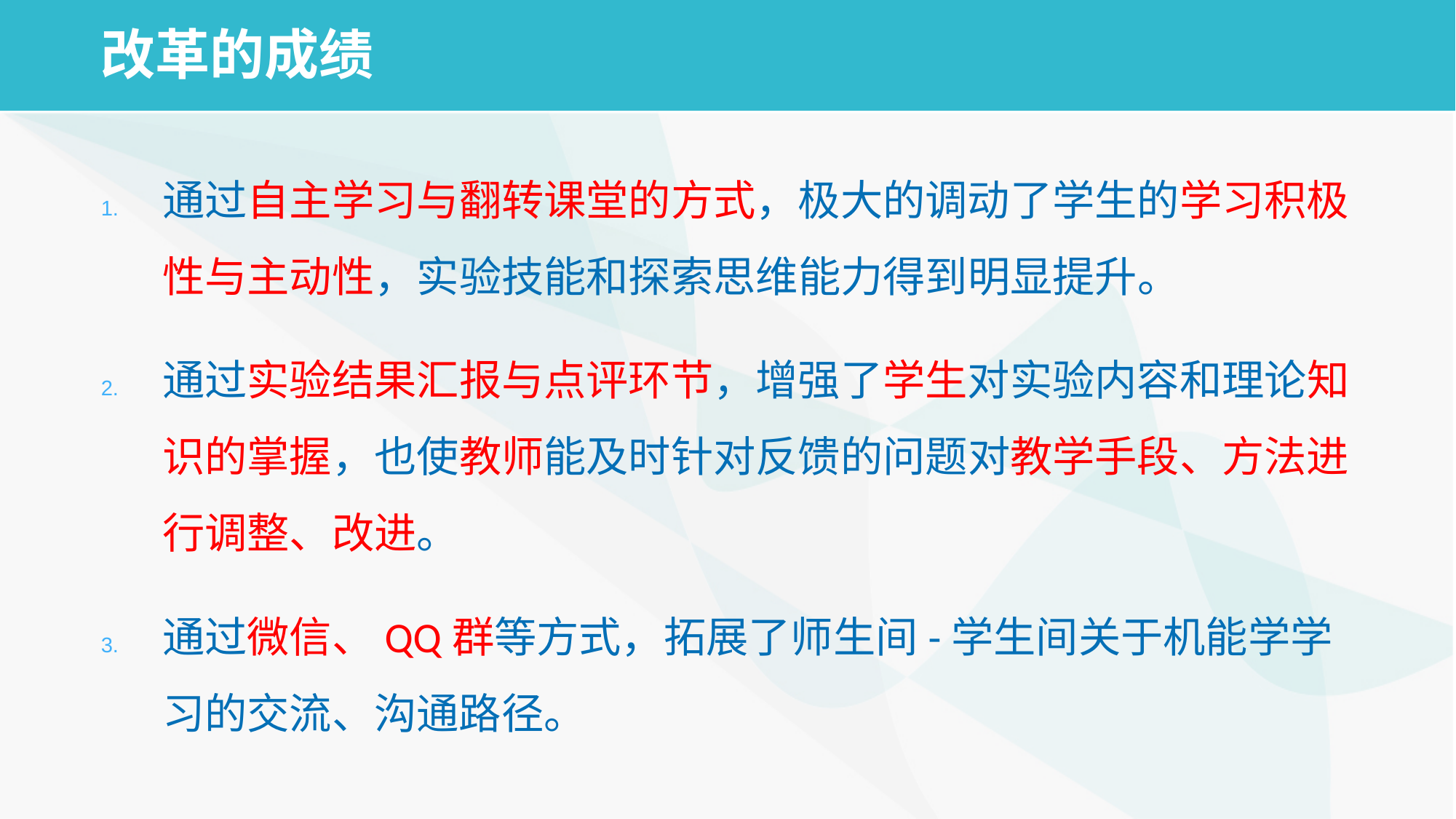

# 改革的成绩
通过自主学习与翻转课堂的方式，极大的调动了学生的学习积极性与主动性，实验技能和探索思维能力得到明显提升。
通过实验结果汇报与点评环节，增强了学生对实验内容和理论知识的掌握，也使教师能及时针对反馈的问题对教学手段、方法进行调整、改进。
通过微信、QQ群等方式，拓展了师生间-学生间关于机能学学习的交流、沟通路径。